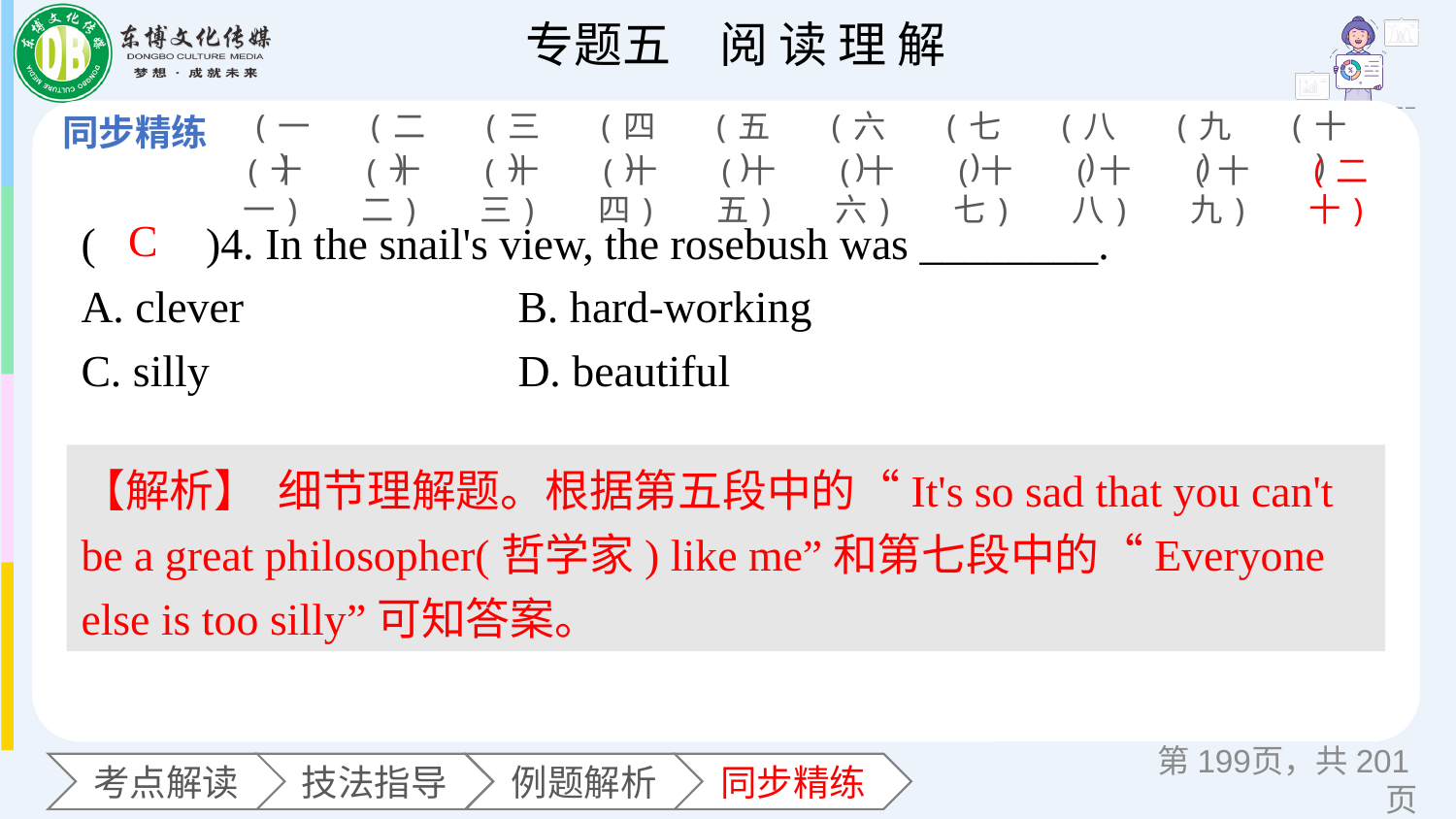

(一)
(二)
(三)
(四)
(五)
(六)
(七)
(八)
(九)
(十)
(十一)
(十二)
(十三)
(十四)
(十五)
(十六)
(十七)
(十八)
(十九)
(二十)
(　　)4. In the snail's view, the rosebush was ________.
A. clever    		B. hard-working
C. silly    		D. beautiful
C
【解析】  细节理解题。根据第五段中的“It's so sad that you can't be a great philosopher(哲学家) like me”和第七段中的“Everyone else is too silly”可知答案。
第199页，共201页